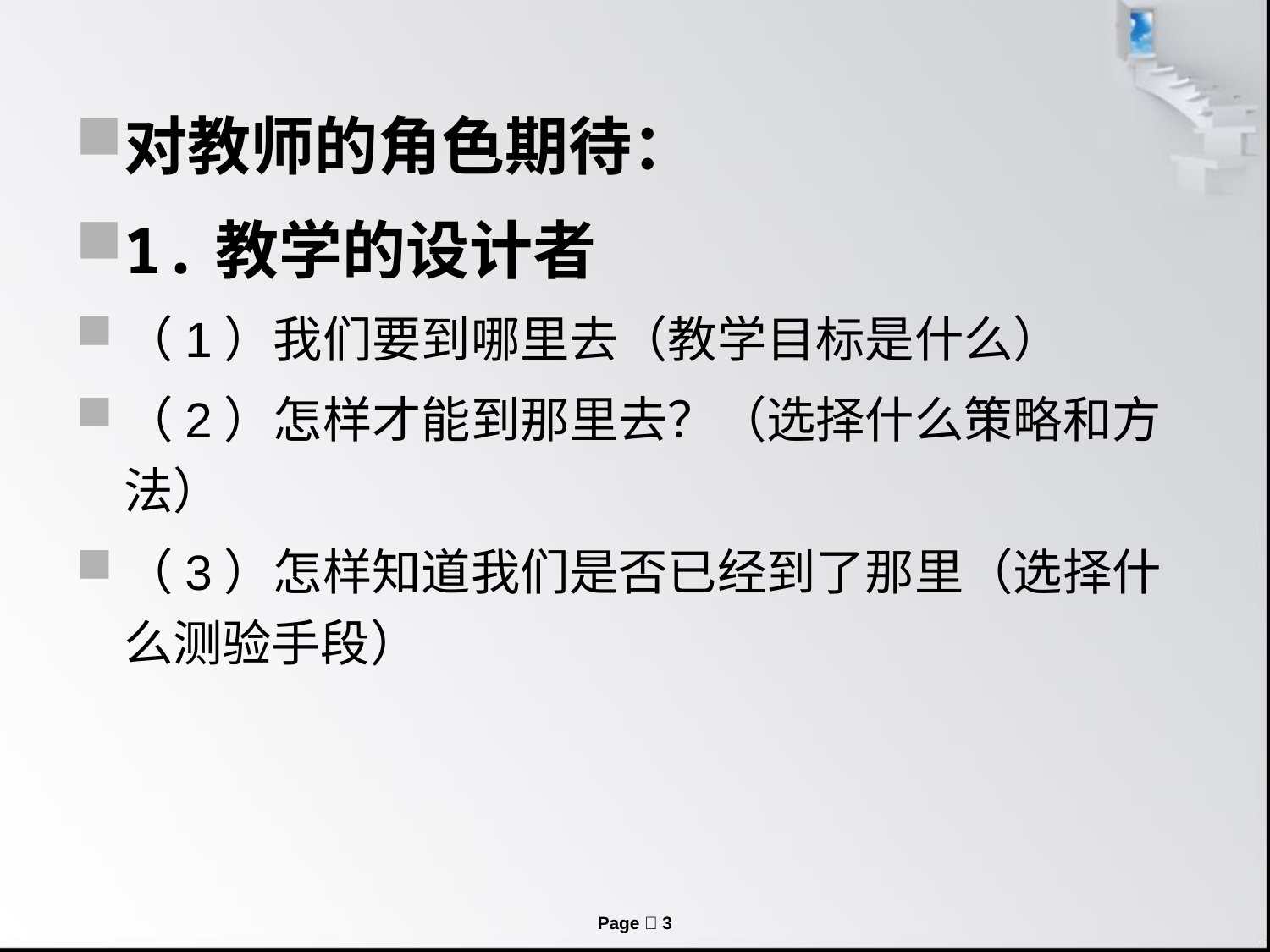

对教师的角色期待：
1.教学的设计者
（1）我们要到哪里去（教学目标是什么）
（2）怎样才能到那里去？（选择什么策略和方法）
（3）怎样知道我们是否已经到了那里（选择什么测验手段）